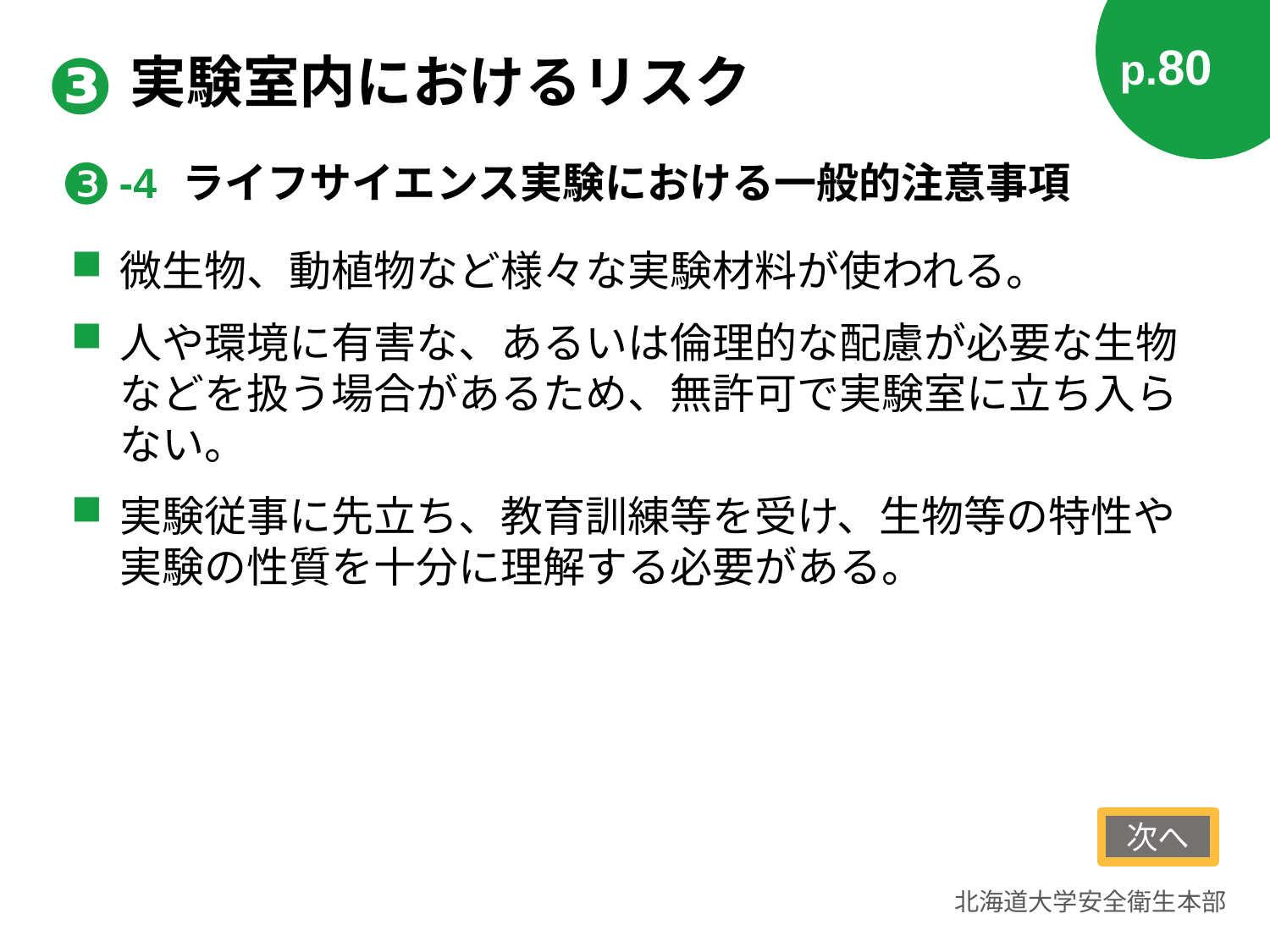

p.80
❸
# 実験室内におけるリスク
❸
ライフサイエンス実験における一般的注意事項
-4
微生物、動植物など様々な実験材料が使われる。
人や環境に有害な、あるいは倫理的な配慮が必要な生物などを扱う場合があるため、無許可で実験室に立ち入らない。
実験従事に先立ち、教育訓練等を受け、生物等の特性や実験の性質を十分に理解する必要がある。
次へ